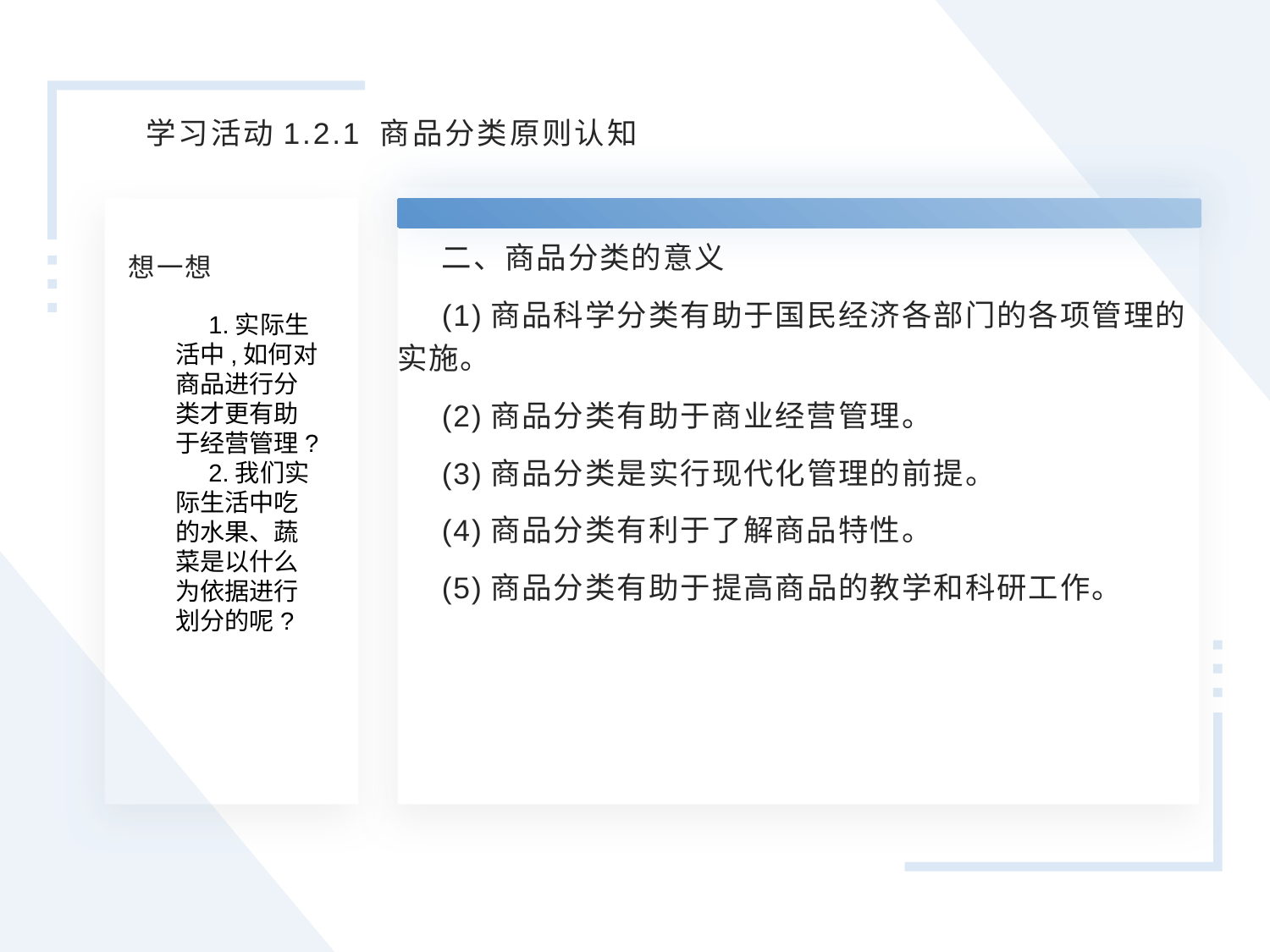

学习活动1.2.1 商品分类原则认知

1.你对商品的发展史有哪些了解呢?
2.经过劳动生产的产品都是商品吗? 你能列举几个例子证明你的观点吗?

二、商品分类的意义
(1)商品科学分类有助于国民经济各部门的各项管理的实施。
(2)商品分类有助于商业经营管理。
(3)商品分类是实行现代化管理的前提。
(4)商品分类有利于了解商品特性。
(5)商品分类有助于提高商品的教学和科研工作。
想一想
1.实际生活中,如何对商品进行分类才更有助于经营管理?
2.我们实际生活中吃的水果、蔬菜是以什么为依据进行划分的呢?